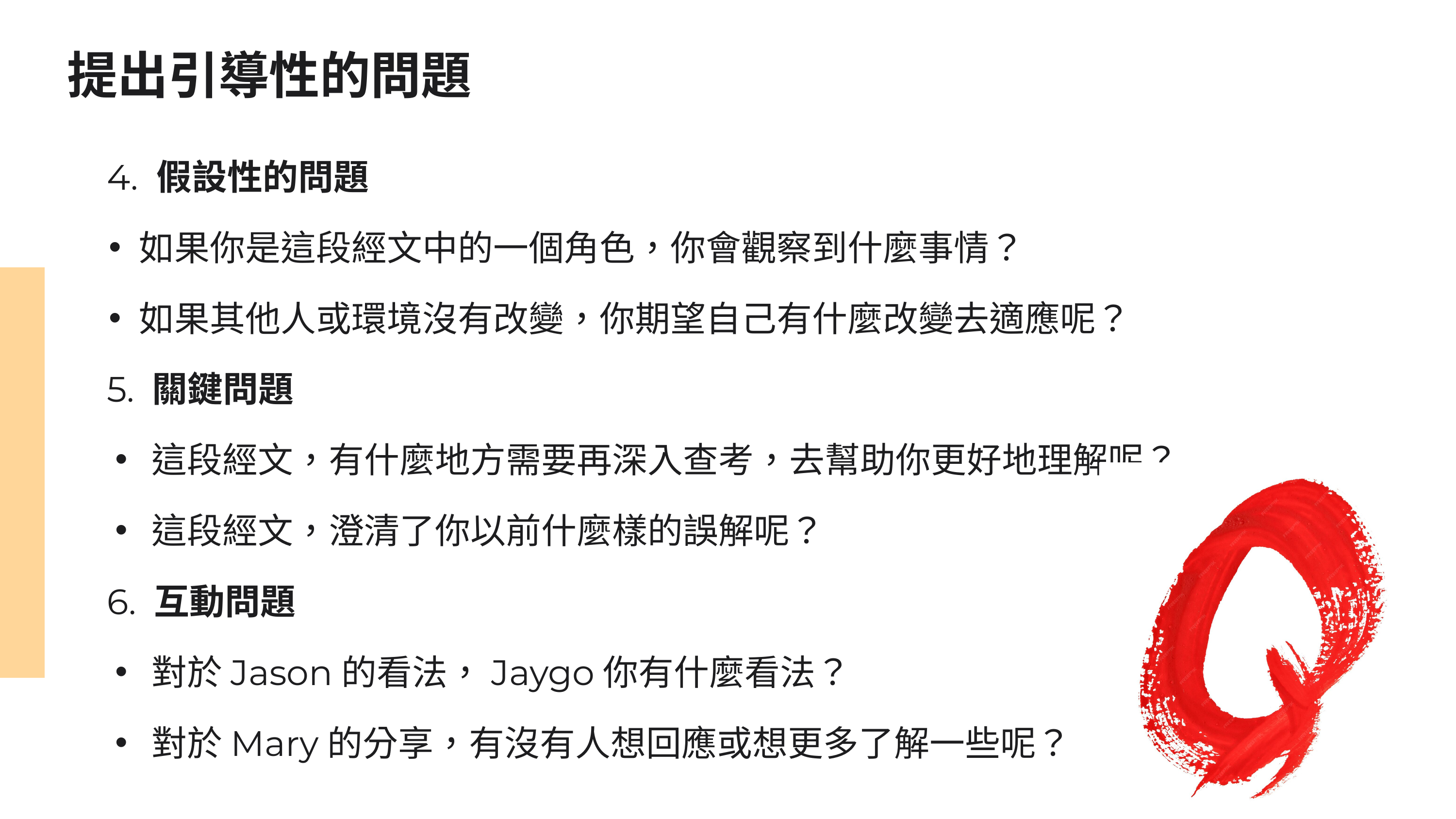

提出引導性的問題
   4. 假設性的問題
如果你是這段經文中的一個角色，你會觀察到什麼事情？
如果其他人或環境沒有改變，你期望自己有什麼改變去適應呢？
   5. 關鍵問題
這段經文，有什麼地方需要再深入查考，去幫助你更好地理解呢？
這段經文，澄清了你以前什麼樣的誤解呢？
   6. 互動問題
對於Jason的看法，Jaygo你有什麼看法？
對於Mary的分享，有沒有人想回應或想更多了解一些呢？